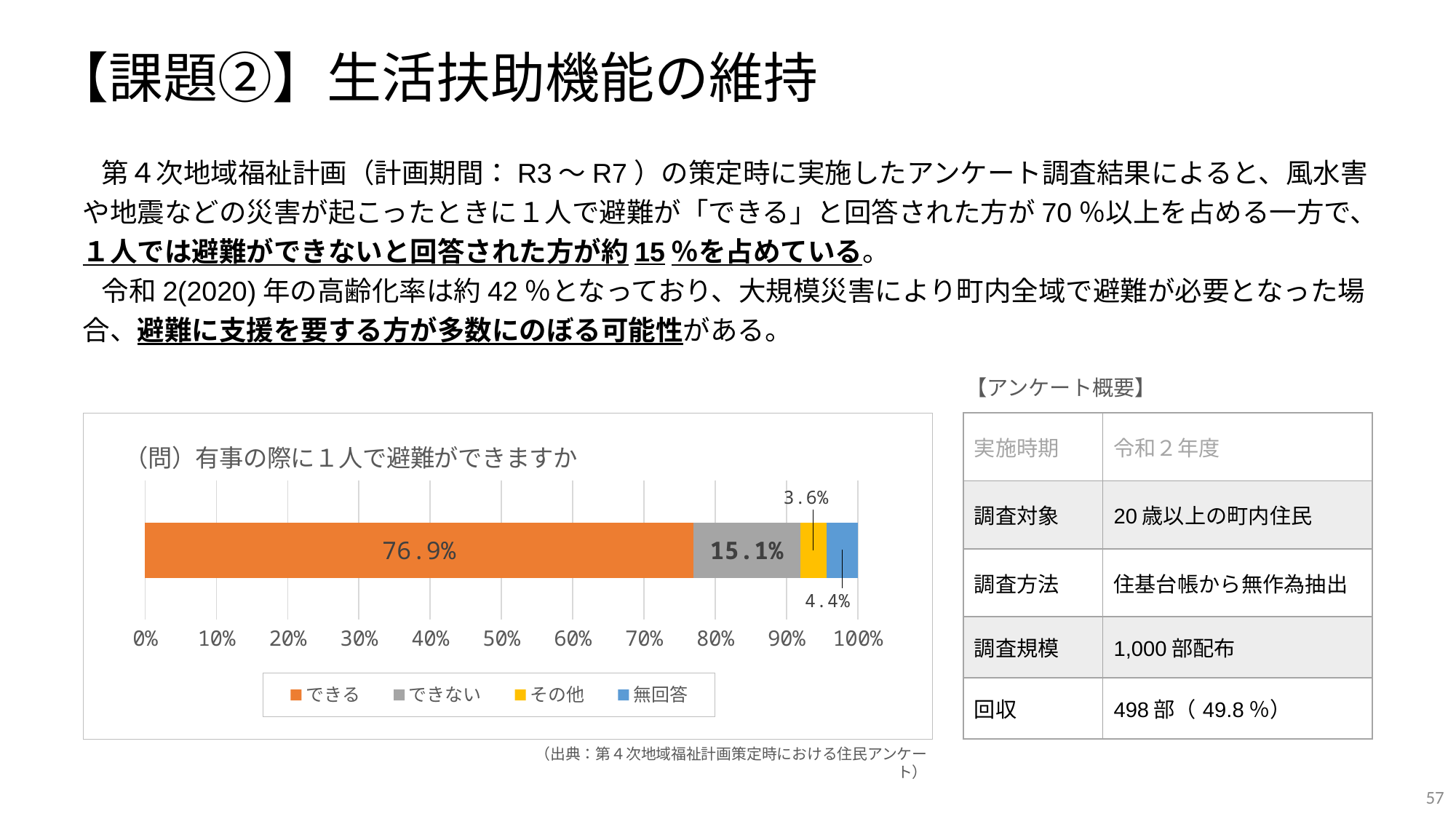

【課題②】生活扶助機能の維持
  第４次地域福祉計画（計画期間：R3～R7）の策定時に実施したアンケート調査結果によると、風水害や地震などの災害が起こったときに１人で避難が「できる」と回答された方が70％以上を占める一方で、１人では避難ができないと回答された方が約15％を占めている。
  令和2(2020)年の高齢化率は約42％となっており、大規模災害により町内全域で避難が必要となった場合、避難に支援を要する方が多数にのぼる可能性がある。

【アンケート概要】
| 実施時期 | 令和２年度 |
| --- | --- |
| 調査対象 | 20歳以上の町内住民 |
| 調査方法 | 住基台帳から無作為抽出 |
| 調査規模 | 1,000部配布 |
| 回収 | 498部（49.8％） |

### Chart: （問）有事の際に１人で避難ができますか

| Category | できる | できない | その他 | 無回答 |
|---|---|---|---|---|
（出典：第４次地域福祉計画策定時における住民アンケート）

57